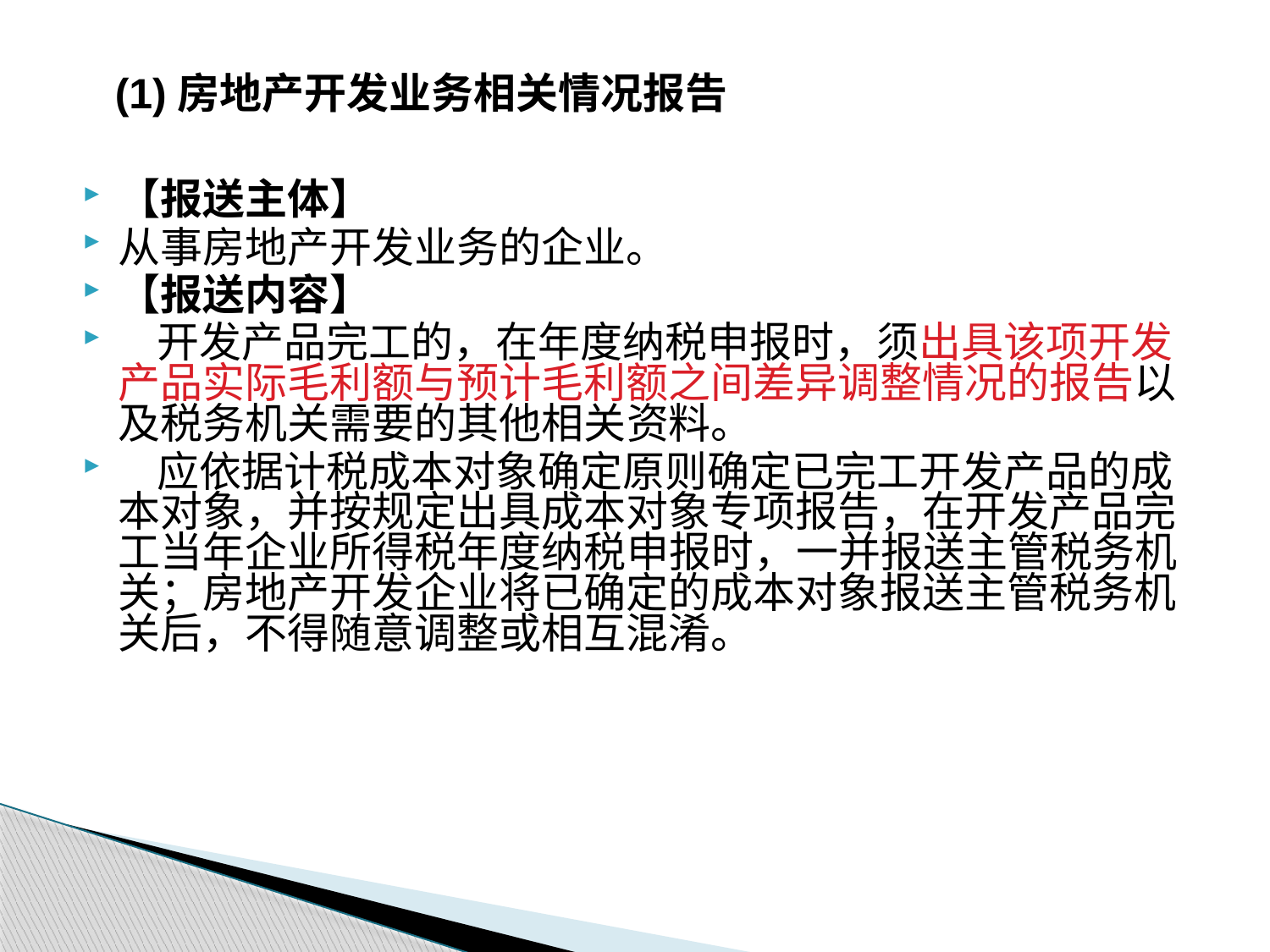

(1)房地产开发业务相关情况报告
【报送主体】
从事房地产开发业务的企业。
【报送内容】
   开发产品完工的，在年度纳税申报时，须出具该项开发产品实际毛利额与预计毛利额之间差异调整情况的报告以及税务机关需要的其他相关资料。
   应依据计税成本对象确定原则确定已完工开发产品的成本对象，并按规定出具成本对象专项报告，在开发产品完工当年企业所得税年度纳税申报时，一并报送主管税务机关；房地产开发企业将已确定的成本对象报送主管税务机关后，不得随意调整或相互混淆。